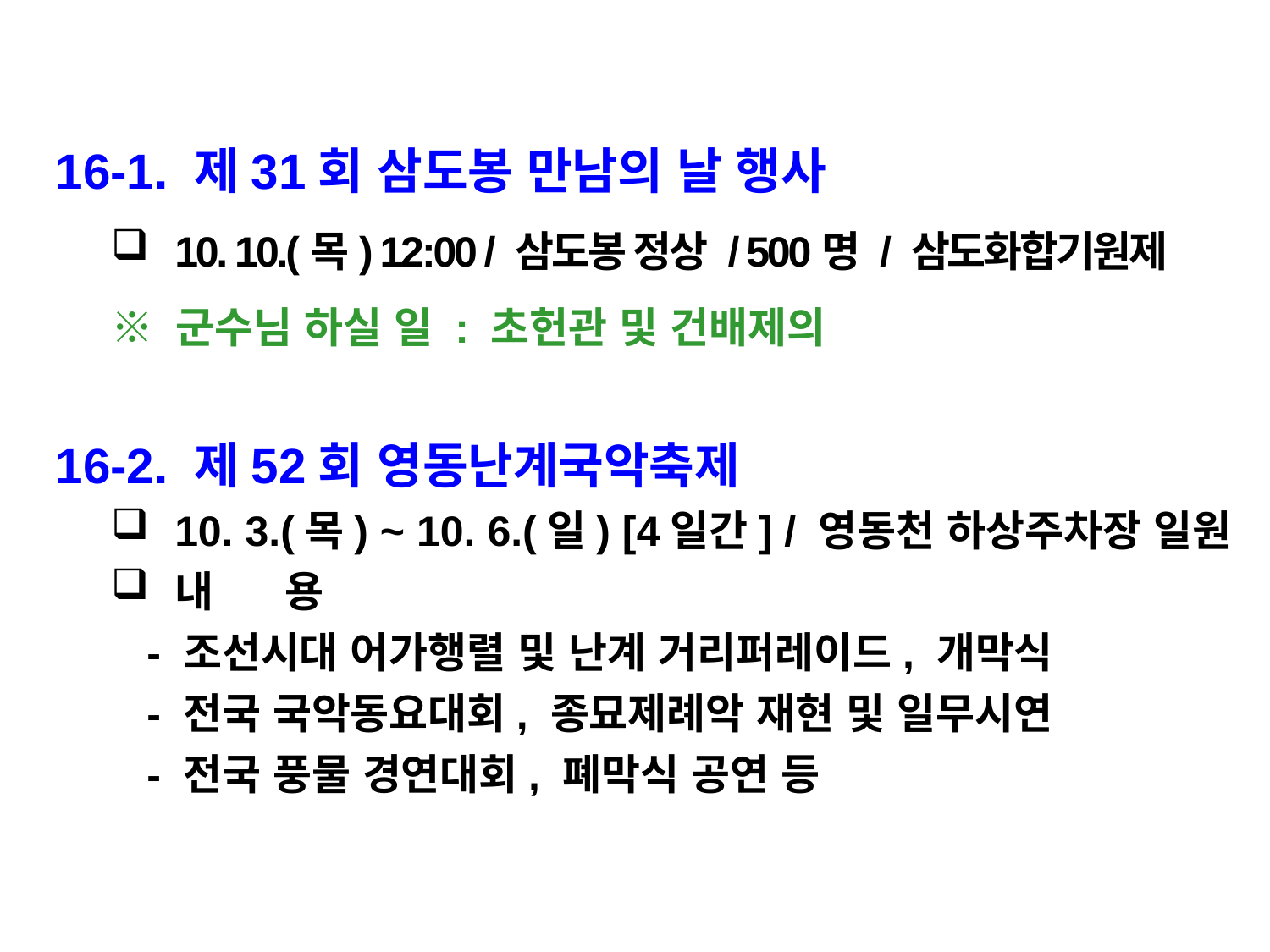

16-1. 제31회 삼도봉 만남의 날 행사
10. 10.(목) 12:00 / 삼도봉 정상 / 500명 / 삼도화합기원제
※ 군수님 하실 일 : 초헌관 및 건배제의

16-2. 제52회 영동난계국악축제
10. 3.(목) ~ 10. 6.(일) [4일간] / 영동천 하상주차장 일원
내      용
   - 조선시대 어가행렬 및 난계 거리퍼레이드, 개막식
   - 전국 국악동요대회, 종묘제례악 재현 및 일무시연
   - 전국 풍물 경연대회, 폐막식 공연 등